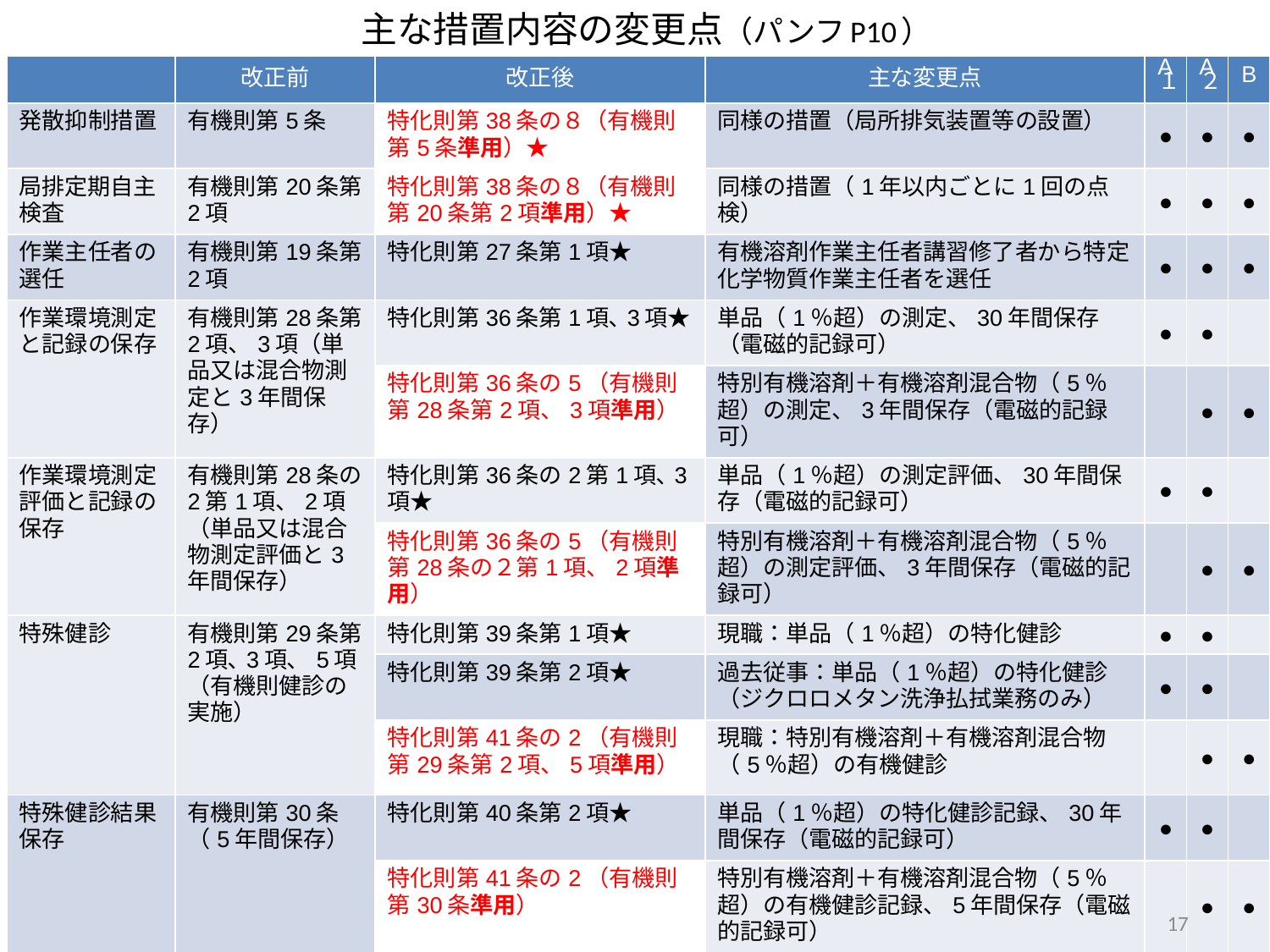

# 主な措置内容の変更点（パンフP10）
|  | 改正前 | 改正後 | 主な変更点 | A１ | A２ | B |
| --- | --- | --- | --- | --- | --- | --- |
| 発散抑制措置 | 有機則第5条 | 特化則第38条の８（有機則第5条準用）★ | 同様の措置（局所排気装置等の設置） | ● | ● | ● |
| 局排定期自主検査 | 有機則第20条第2項 | 特化則第38条の８（有機則第20条第2項準用）★ | 同様の措置（1年以内ごとに1回の点検） | ● | ● | ● |
| 作業主任者の選任 | 有機則第19条第2項 | 特化則第27条第1項★ | 有機溶剤作業主任者講習修了者から特定化学物質作業主任者を選任 | ● | ● | ● |
| 作業環境測定と記録の保存 | 有機則第28条第2項、3項（単品又は混合物測定と3年間保存） | 特化則第36条第1項､3項★ | 単品（1％超）の測定、30年間保存（電磁的記録可） | ● | ● |  |
|  |  | 特化則第36条の5（有機則第28条第2項、3項準用） | 特別有機溶剤＋有機溶剤混合物（5％超）の測定、3年間保存（電磁的記録可） |  | ● | ● |
| 作業環境測定評価と記録の保存 | 有機則第28条の2第1項、2項（単品又は混合物測定評価と3年間保存） | 特化則第36条の2第1項､3項★ | 単品（1％超）の測定評価、30年間保存（電磁的記録可） | ● | ● |  |
|  |  | 特化則第36条の5（有機則第28条の２第1項、2項準用） | 特別有機溶剤＋有機溶剤混合物（5％超）の測定評価、3年間保存（電磁的記録可） |  | ● | ● |
| 特殊健診 | 有機則第29条第2項､3項、5項（有機則健診の実施） | 特化則第39条第1項★ | 現職：単品（1％超）の特化健診 | ● | ● |  |
|  |  | 特化則第39条第2項★ | 過去従事：単品（1％超）の特化健診 （ジクロロメタン洗浄払拭業務のみ） | ● | ● |  |
|  |  | 特化則第41条の2（有機則第29条第2項、5項準用） | 現職：特別有機溶剤＋有機溶剤混合物（5％超）の有機健診 |  | ● | ● |
| 特殊健診結果保存 | 有機則第30条（5年間保存） | 特化則第40条第2項★ | 単品（1％超）の特化健診記録、30年間保存（電磁的記録可） | ● | ● |  |
|  |  | 特化則第41条の2（有機則第30条準用） | 特別有機溶剤＋有機溶剤混合物（5％超）の有機健診記録、5年間保存（電磁的記録可） |  | ● | ● |
17